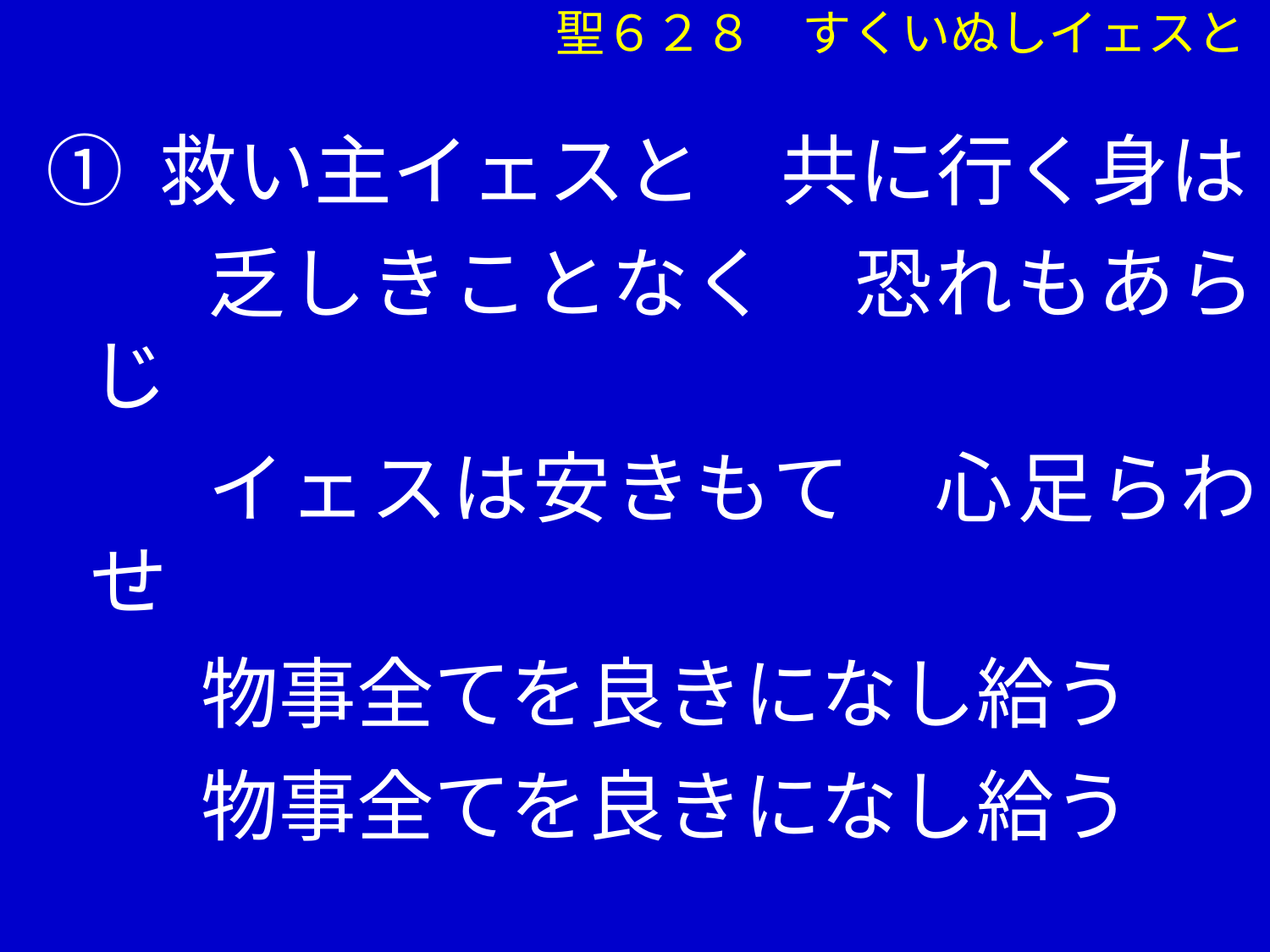

聖６２８　すくいぬしイェスと
① 救い主イェスと　共に行く身は
　　乏しきことなく　恐れもあらじ
　　イェスは安きもて　心足らわせ
　　物事全てを良きになし給う
　　物事全てを良きになし給う